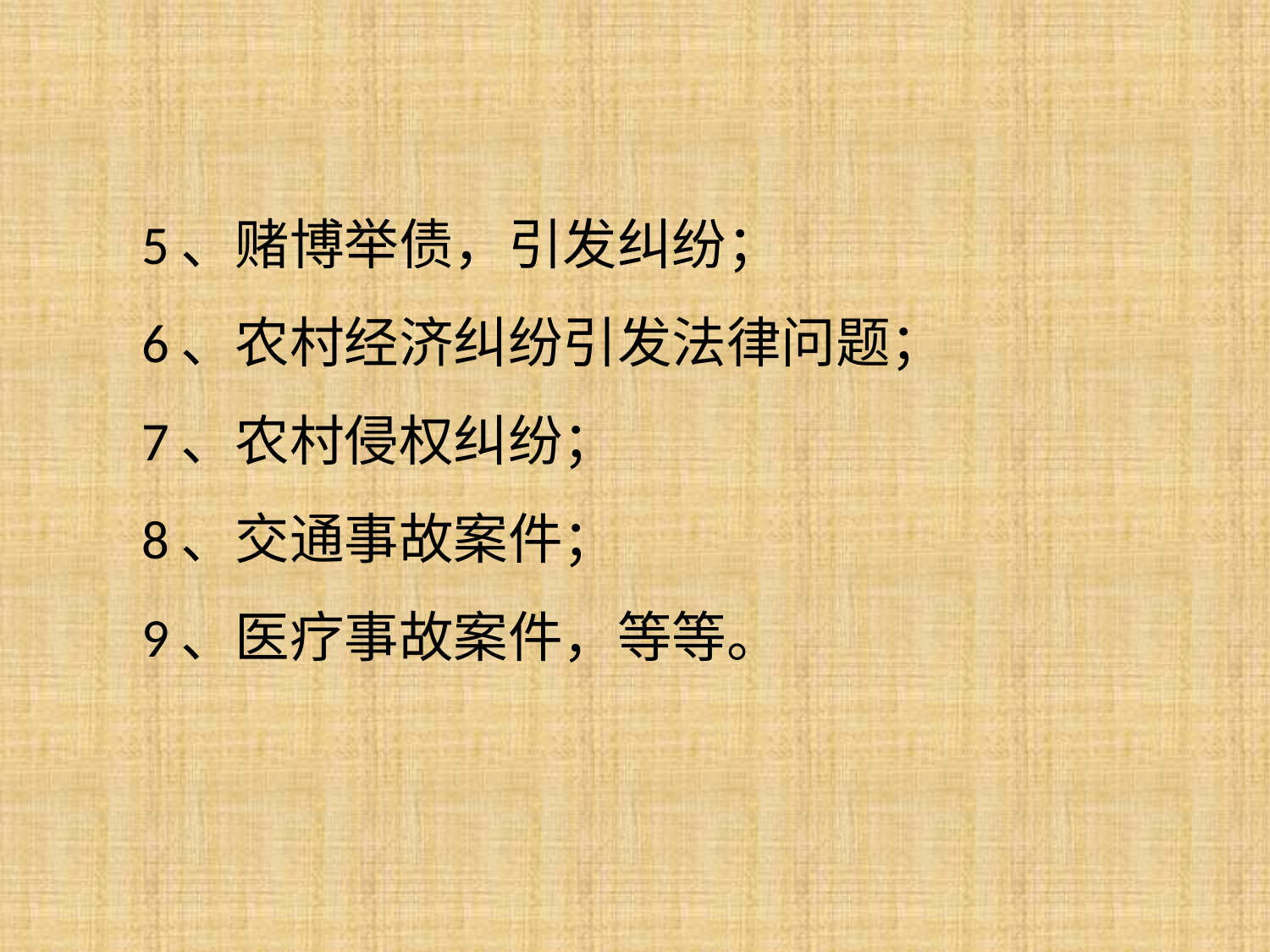

# 5、赌博举债，引发纠纷； 6、农村经济纠纷引发法律问题； 7、农村侵权纠纷； 8、交通事故案件； 9、医疗事故案件，等等。